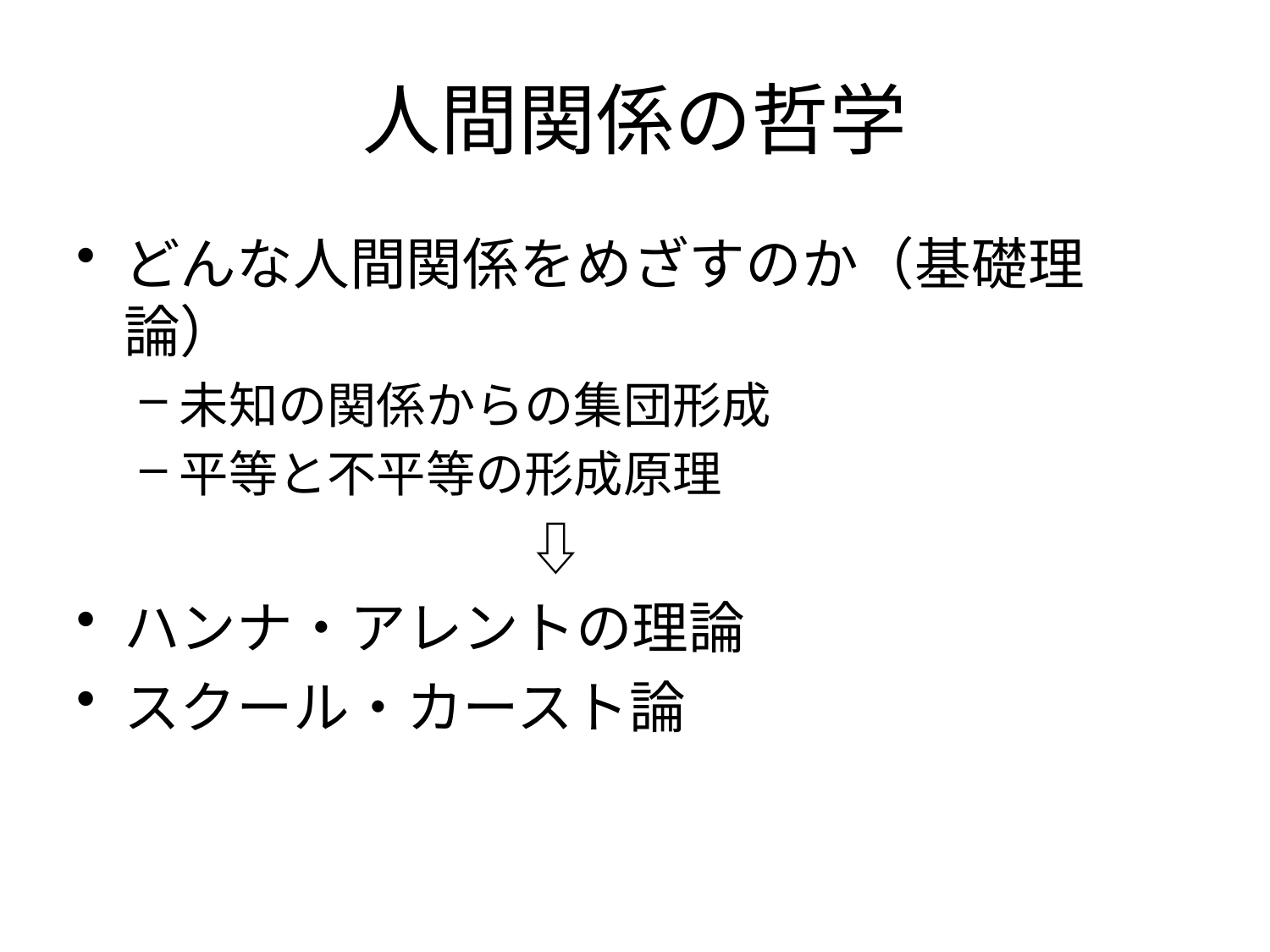

# 人間関係の哲学
どんな人間関係をめざすのか（基礎理論）
未知の関係からの集団形成
平等と不平等の形成原理
　　　　　　　　⇩
ハンナ・アレントの理論
スクール・カースト論